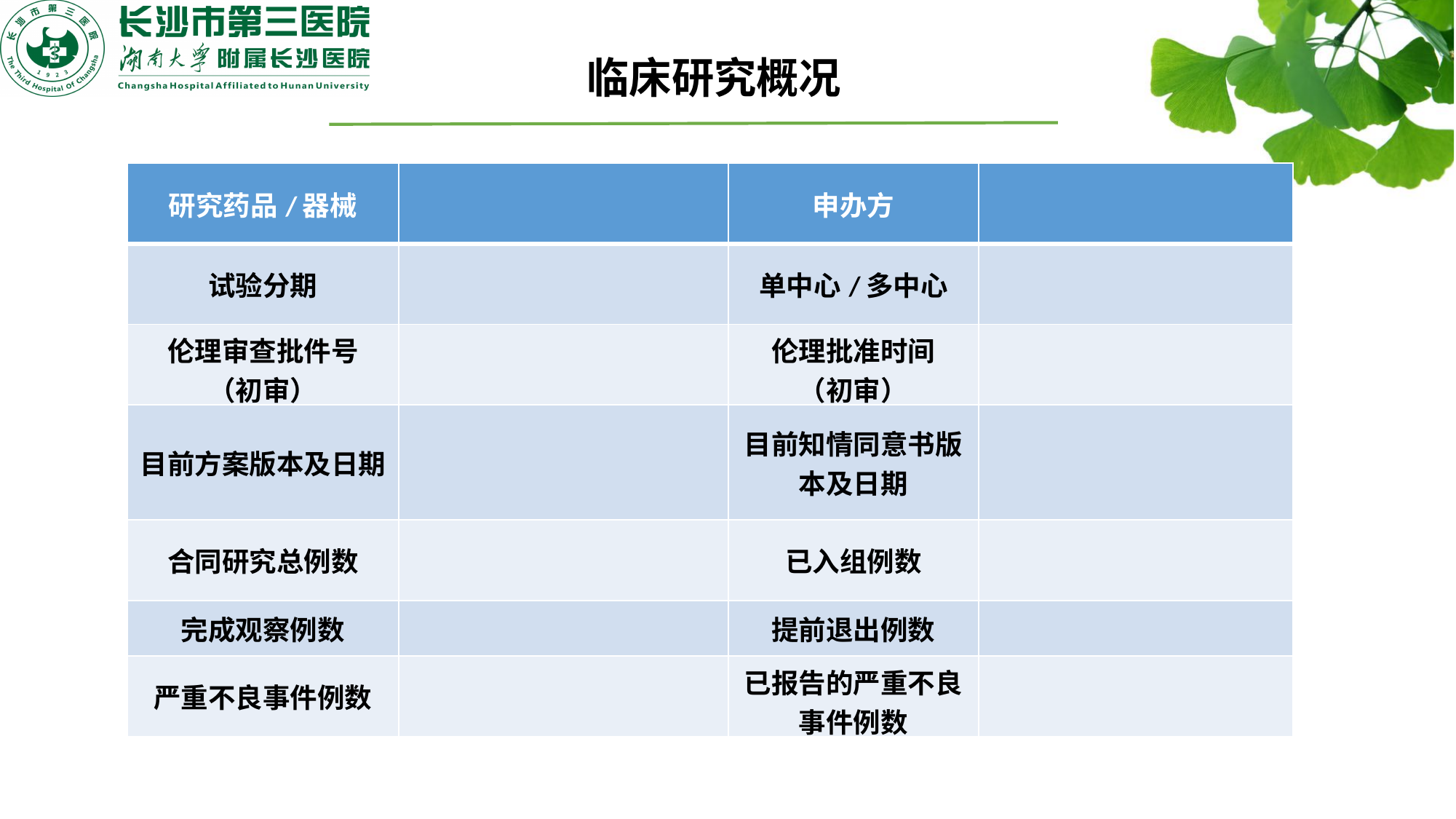

临床研究概况
| 研究药品/器械 |  | 申办方 |  |
| --- | --- | --- | --- |
| 试验分期 |  | 单中心/多中心 |  |
| 伦理审查批件号 （初审） |  | 伦理批准时间 （初审） |  |
| 目前方案版本及日期 |  | 目前知情同意书版本及日期 |  |
| 合同研究总例数 |  | 已入组例数 |  |
| 完成观察例数 |  | 提前退出例数 |  |
| 严重不良事件例数 |  | 已报告的严重不良事件例数 |  |